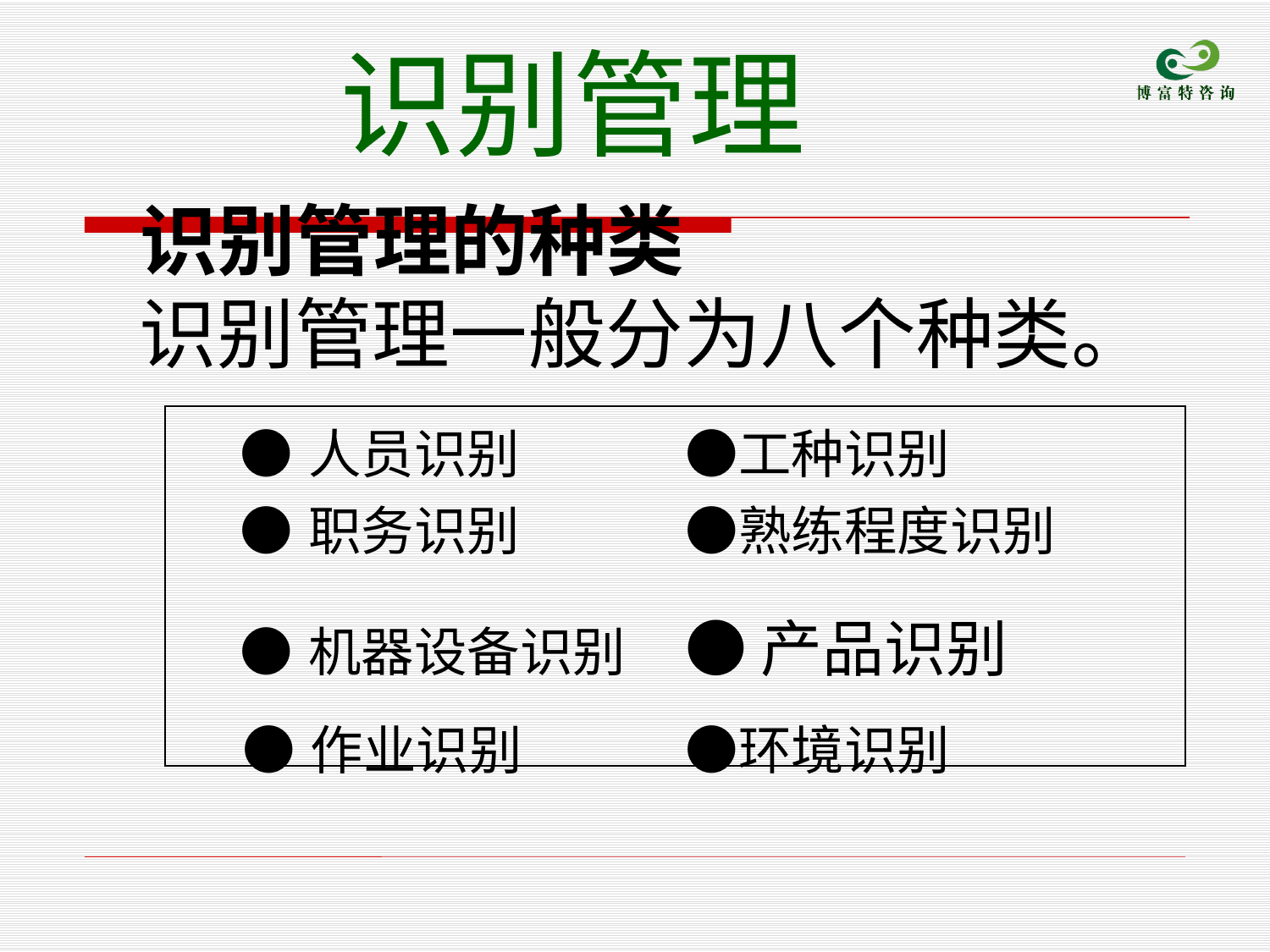

识别管理

    识别管理的种类
    识别管理一般分为八个种类。
| ●人员识别 ●工种识别 ●职务识别 ●熟练程度识别 ●机器设备识别 ● 产品识别 ●作业识别 ●环境识别 |
| --- |

506